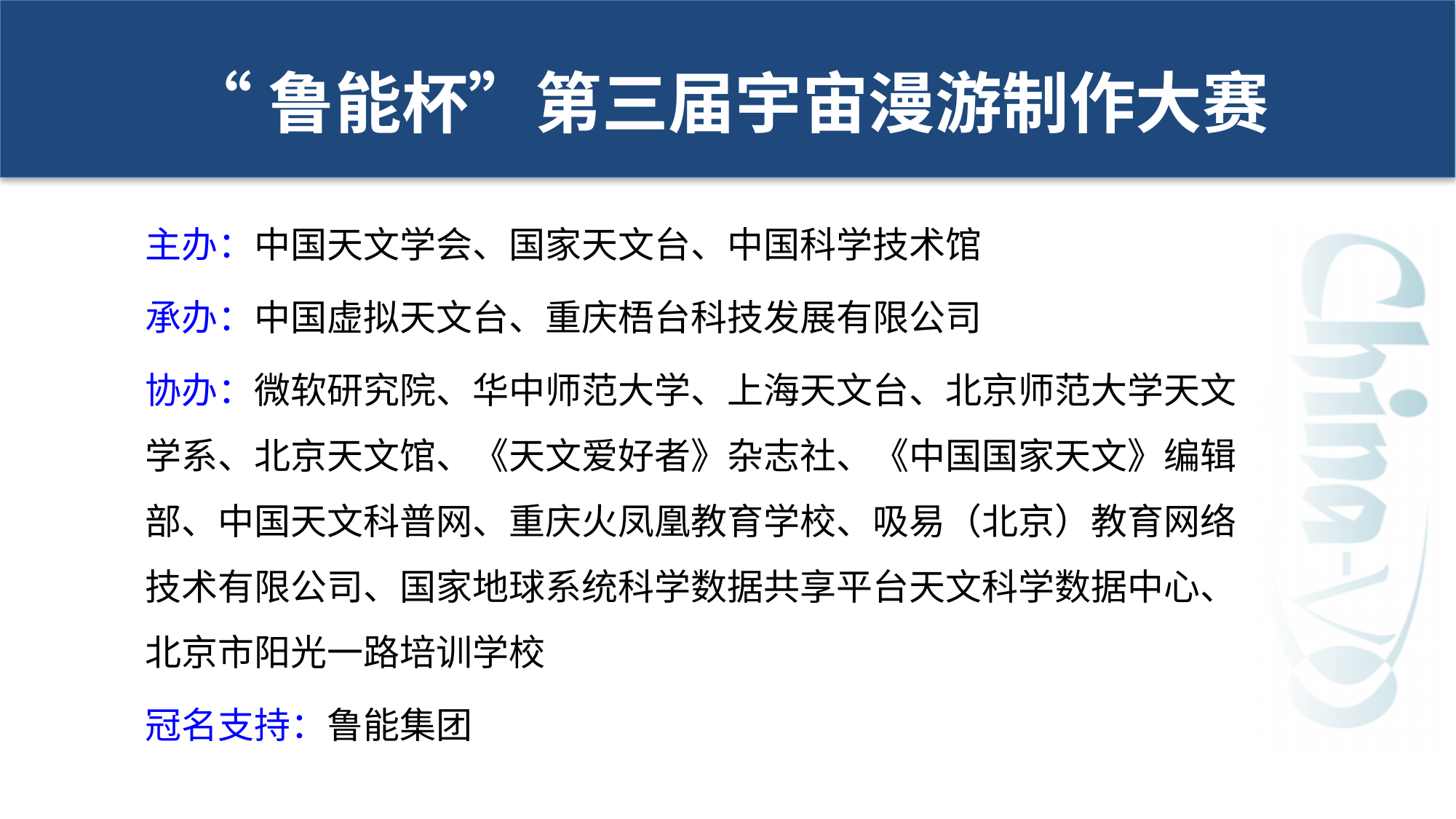

# “鲁能杯”第三届宇宙漫游制作大赛
主办：中国天文学会、国家天文台、中国科学技术馆
承办：中国虚拟天文台、重庆梧台科技发展有限公司
协办：微软研究院、华中师范大学、上海天文台、北京师范大学天文学系、北京天文馆、《天文爱好者》杂志社、《中国国家天文》编辑部、中国天文科普网、重庆火凤凰教育学校、吸易（北京）教育网络技术有限公司、国家地球系统科学数据共享平台天文科学数据中心、北京市阳光一路培训学校
冠名支持：鲁能集团